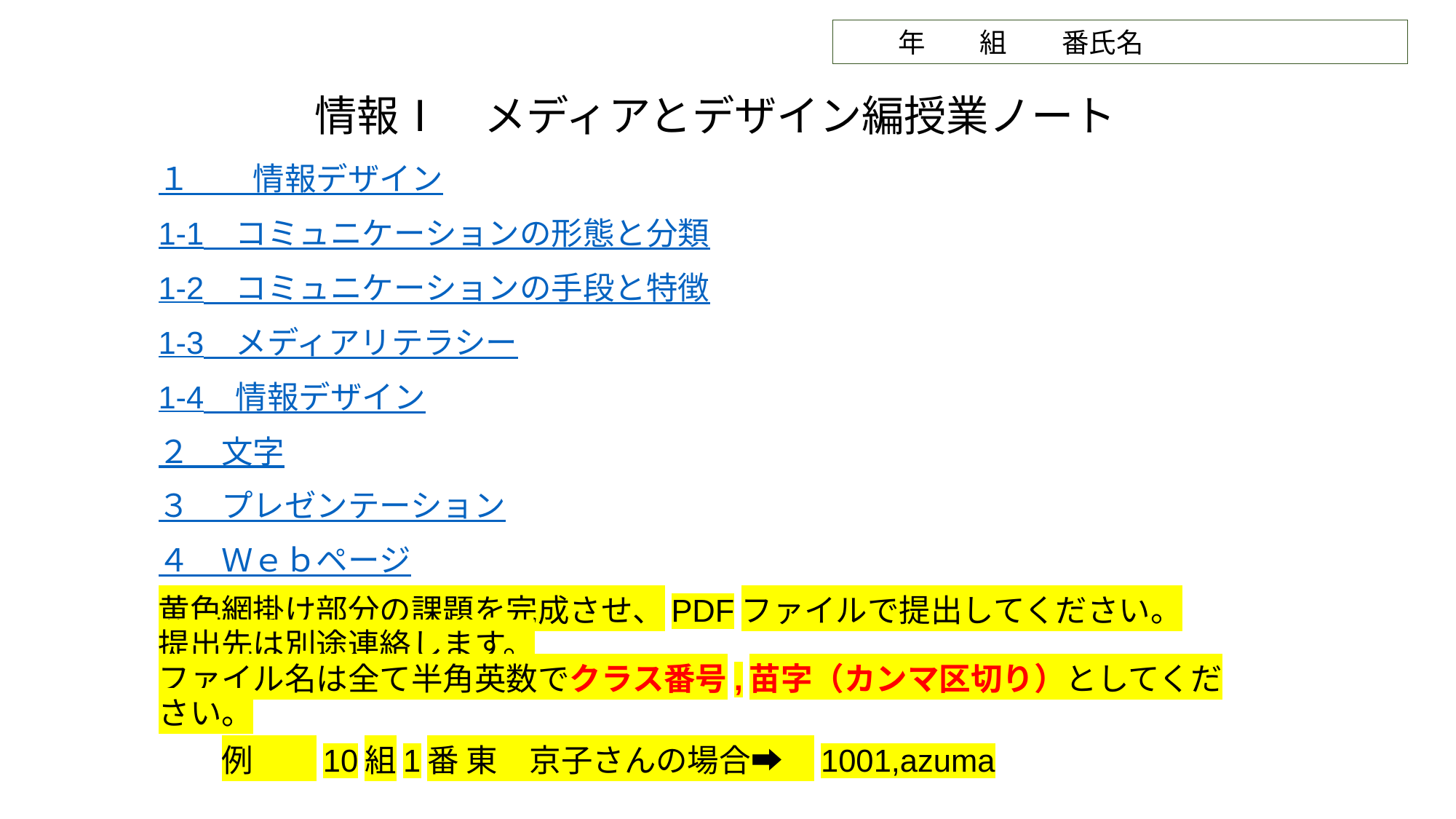

年　　組　　番氏名
# 情報Ⅰ　メディアとデザイン編授業ノート
１　　情報デザイン
1-1　コミュニケーションの形態と分類
1-2　コミュニケーションの手段と特徴
1-3　メディアリテラシー
1-4　情報デザイン
２　文字
３　プレゼンテーション
４　Ｗｅｂページ
黄色網掛け部分の課題を完成させ、PDFファイルで提出してください。
提出先は別途連絡します。
ファイル名は全て半角英数でクラス番号,苗字（カンマ区切り）としてください。
　　例　　10組1番 東　京子さんの場合➡　1001,azuma